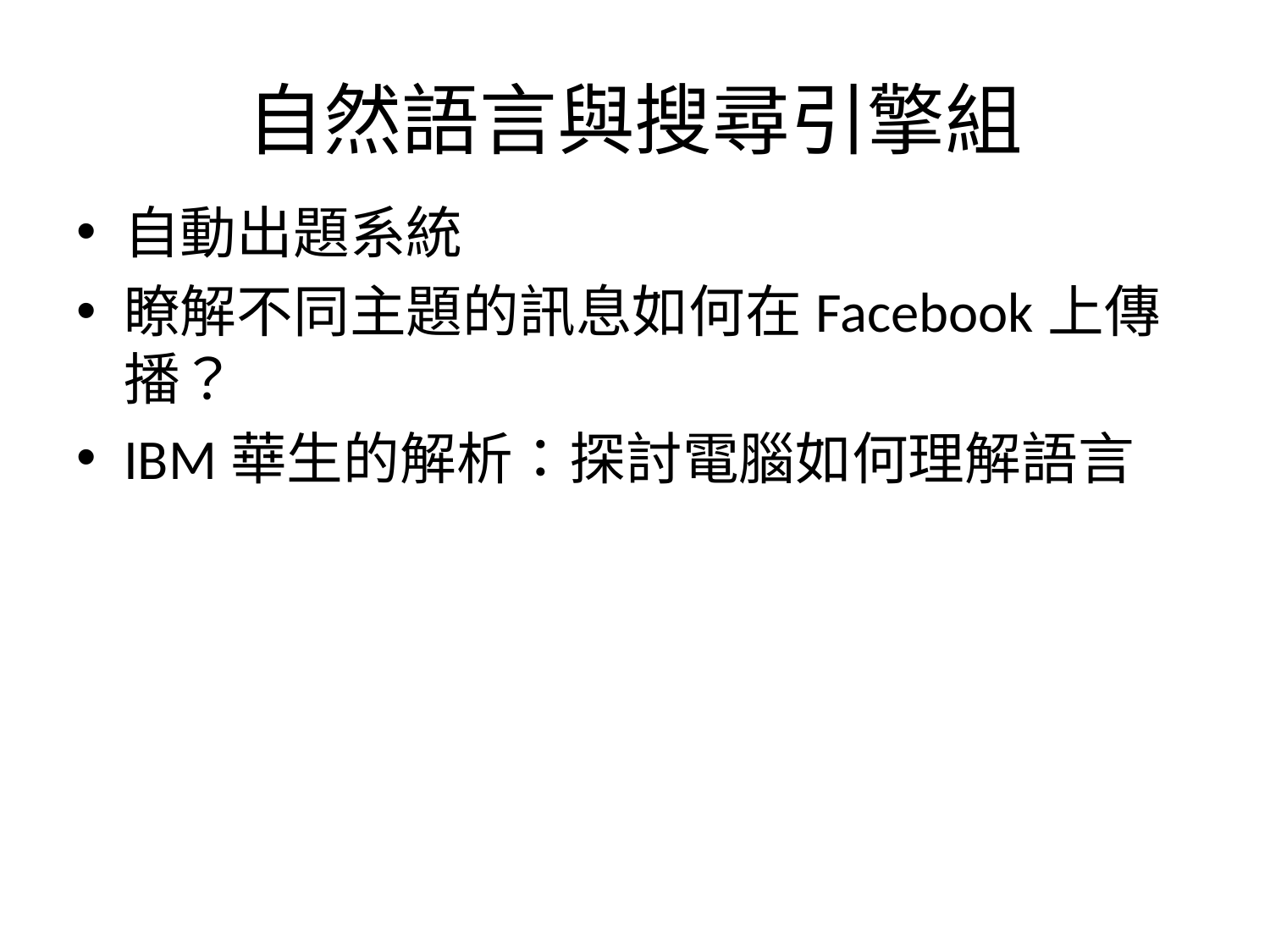

# 自然語言與搜尋引擎組
自動出題系統
瞭解不同主題的訊息如何在Facebook上傳播？
IBM華生的解析：探討電腦如何理解語言